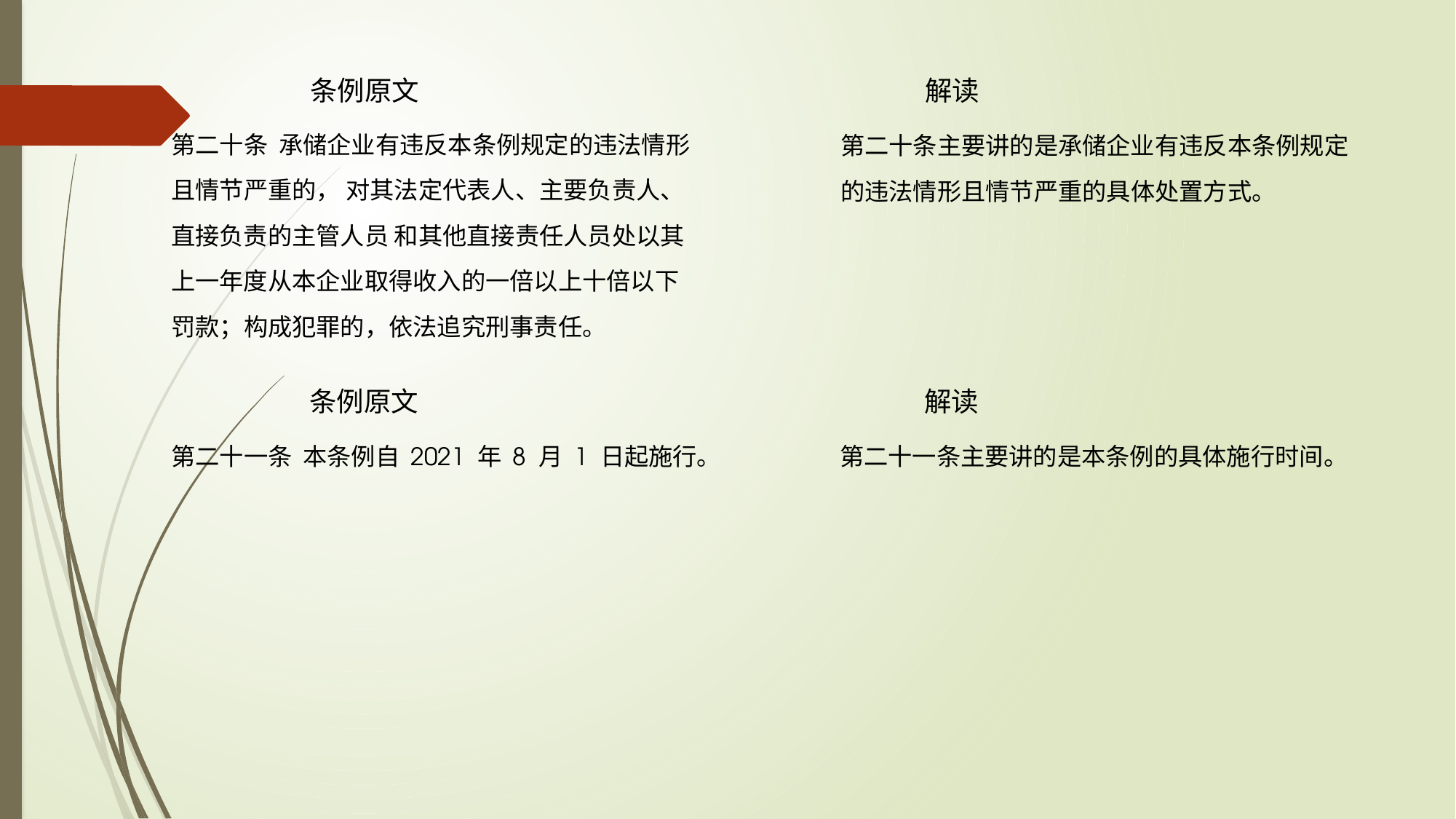

条例原文                                                                                  解读
第二十条  承储企业有违反本条例规定的违法情形且情节严重的， 对其法定代表人、主要负责人、直接负责的主管人员 和其他直接责任人员处以其上一年度从本企业取得收入的一倍以上十倍以下罚款；构成犯罪的，依法追究刑事责任。
第二十条主要讲的是承储企业有违反本条例规定的违法情形且情节严重的具体处置方式。
                            条例原文                                                                                  解读
第二十一条  本条例自 2021 年 8 月 1 日起施行。
第二十一条主要讲的是本条例的具体施行时间。